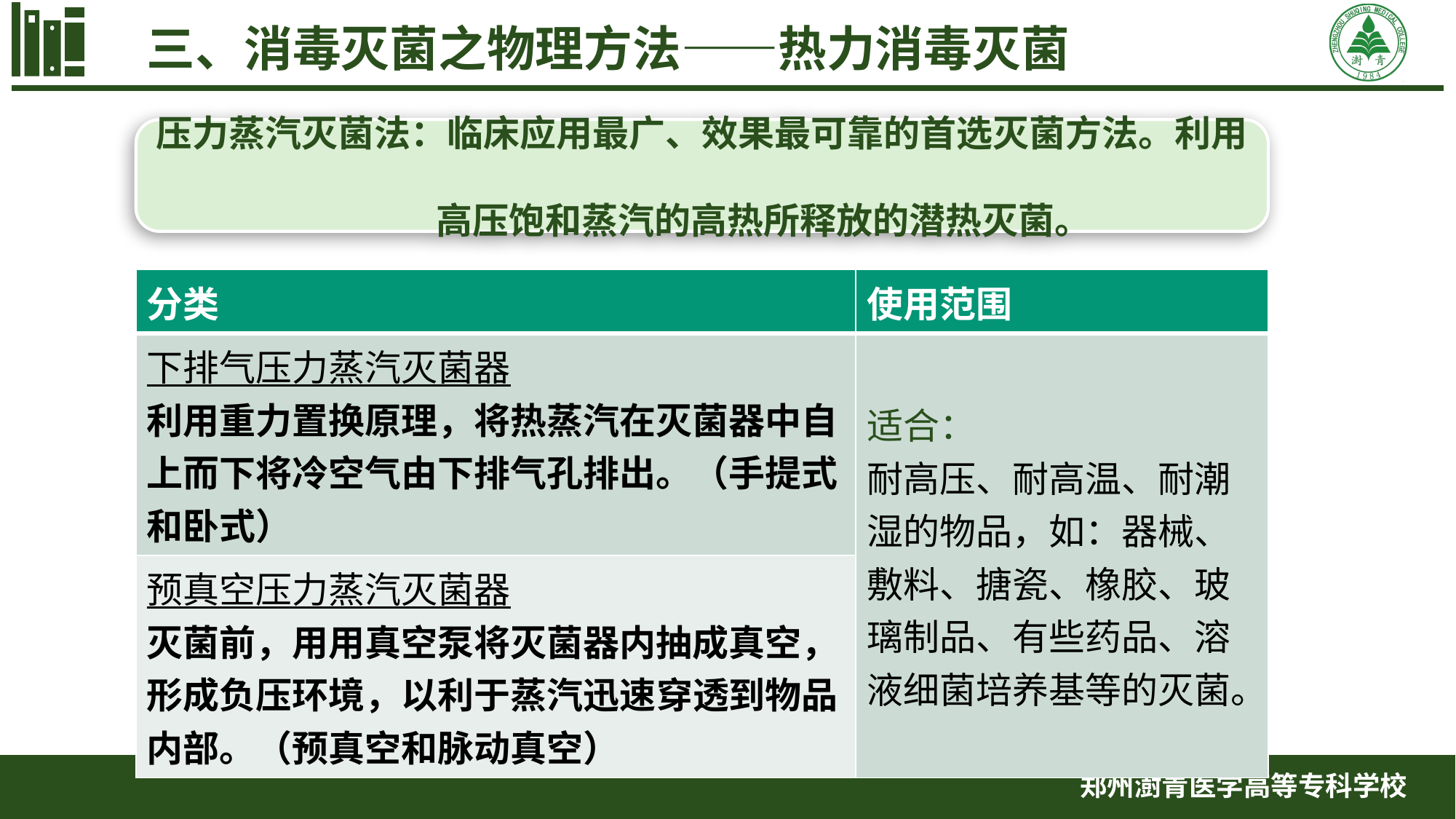

三、消毒灭菌之物理方法——热力消毒灭菌

压力蒸汽灭菌法：临床应用最广、效果最可靠的首选灭菌方法。利用
              高压饱和蒸汽的高热所释放的潜热灭菌。
| 分类 | 使用范围 |
| --- | --- |
| 下排气压力蒸汽灭菌器 利用重力置换原理，将热蒸汽在灭菌器中自上而下将冷空气由下排气孔排出。（手提式和卧式） | 适合： 耐高压、耐高温、耐潮湿的物品，如：器械、敷料、搪瓷、橡胶、玻璃制品、有些药品、溶液细菌培养基等的灭菌。 |
| 预真空压力蒸汽灭菌器 灭菌前，用用真空泵将灭菌器内抽成真空，形成负压环境，以利于蒸汽迅速穿透到物品内部。（预真空和脉动真空） |  |
郑州澍青医学高等专科学校